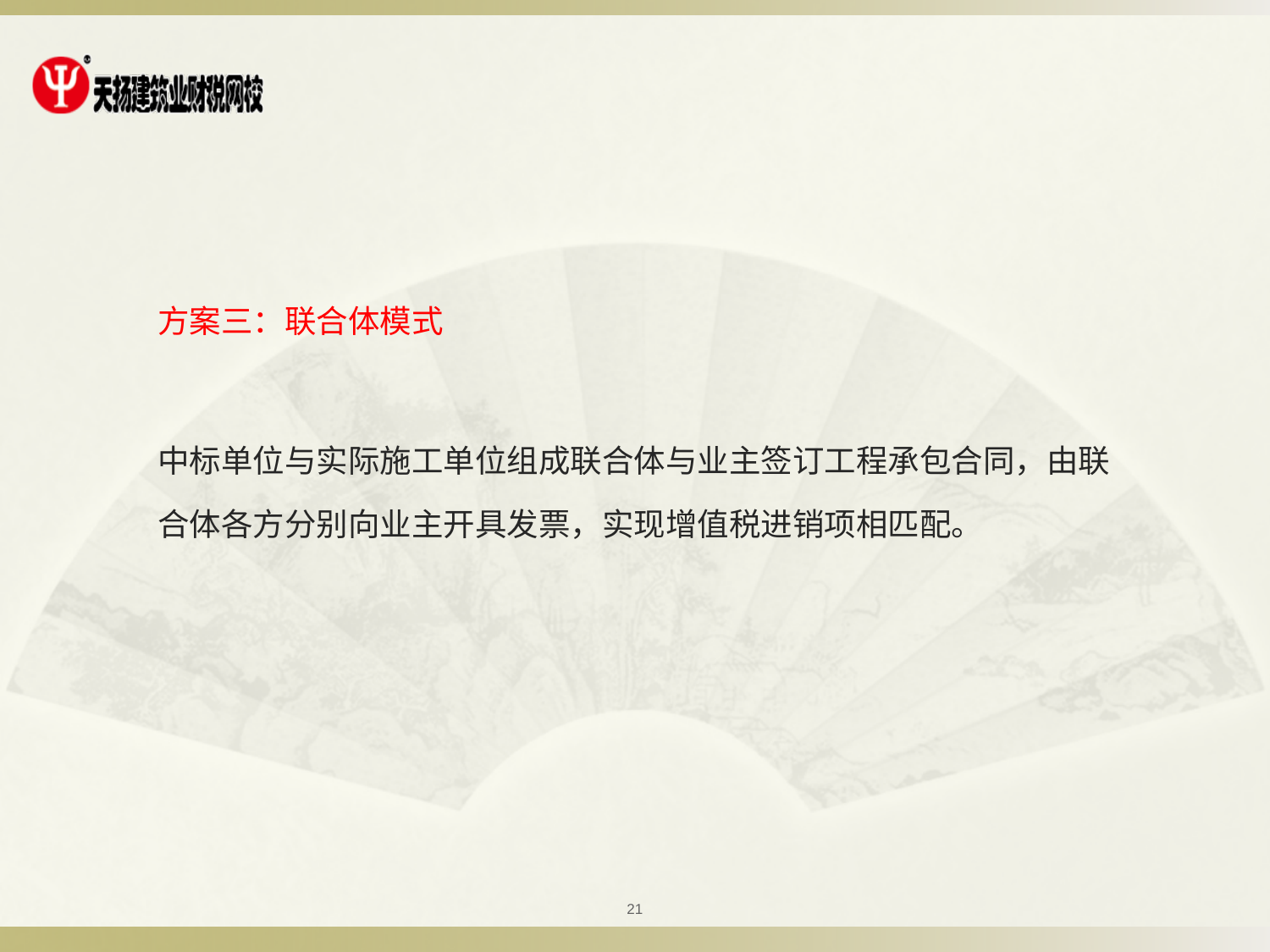

方案三：联合体模式

中标单位与实际施工单位组成联合体与业主签订工程承包合同，由联合体各方分别向业主开具发票，实现增值税进销项相匹配。

21